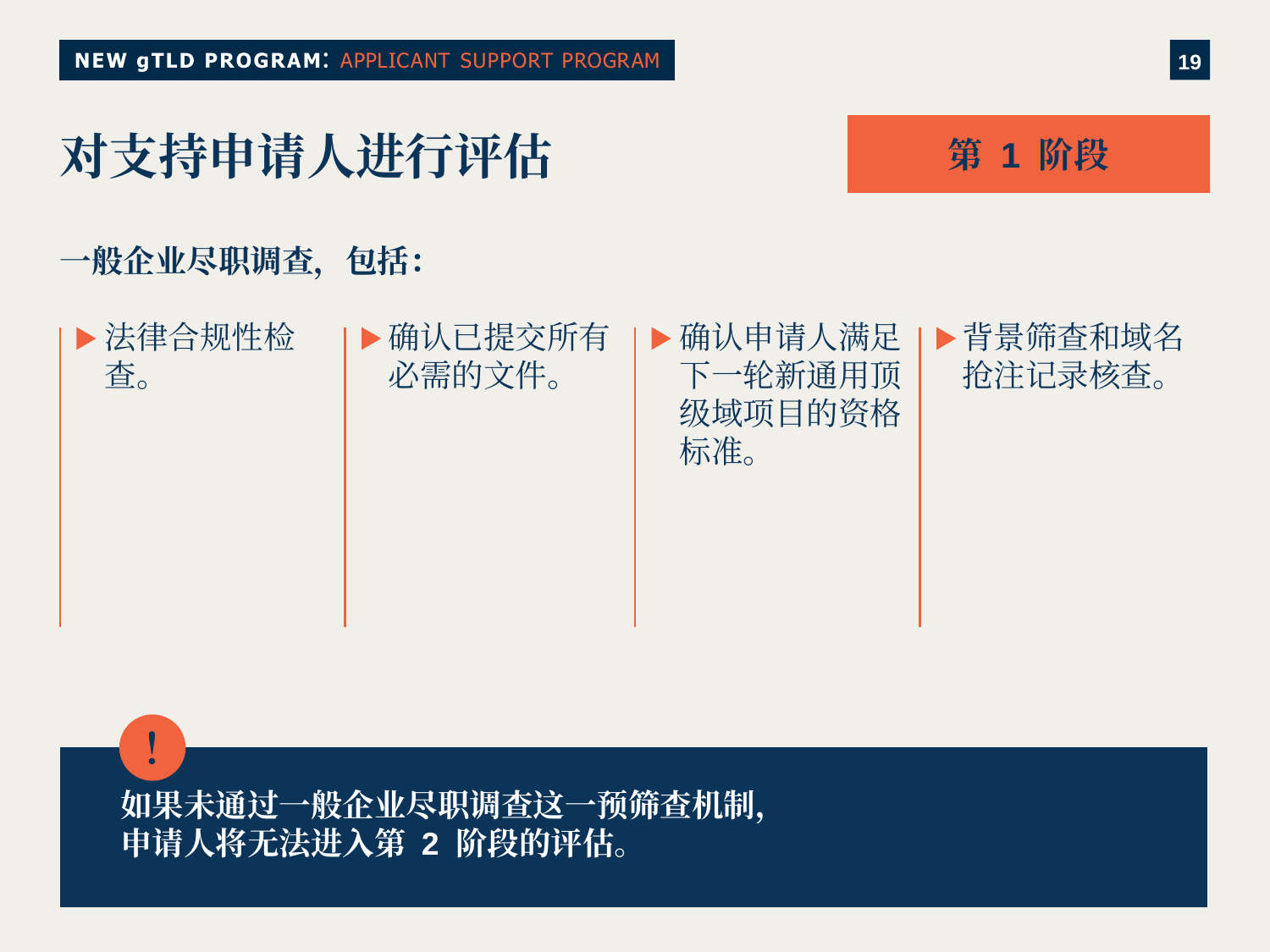

第 1 阶段
# 对支持申请人进行评估
一般企业尽职调查，包括：
法律合规性检查。
确认已提交所有必需的文件。
确认申请人满足下一轮新通用顶级域项目的资格标准。
背景筛查和域名抢注记录核查。

！
如果未通过一般企业尽职调查这一预筛查机制，
申请人将无法进入第 2 阶段的评估。